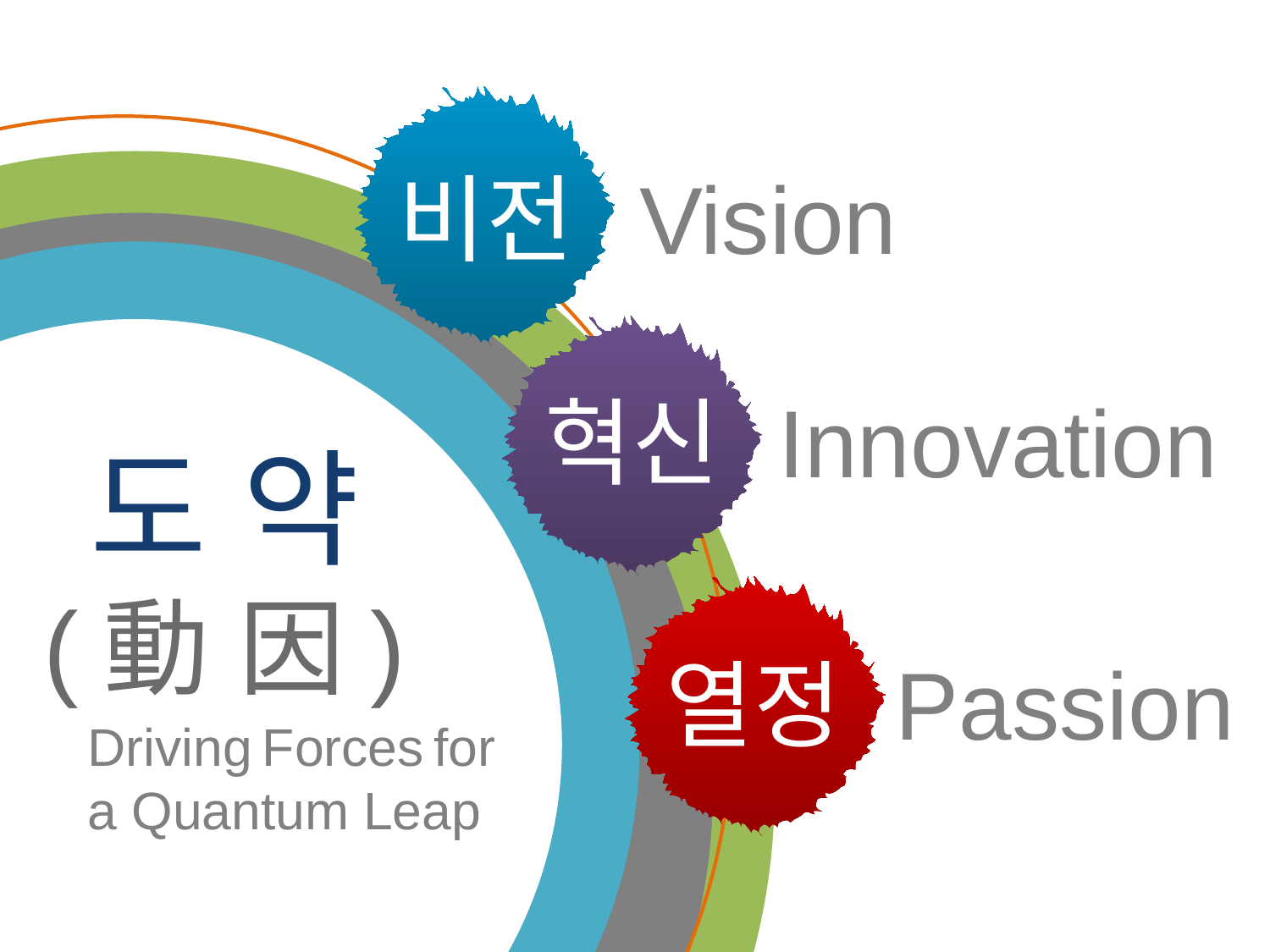

비전  Vision

도 약
(動 因)
Driving Forces for
a Quantum Leap

혁신  Innovation

열정  Passion